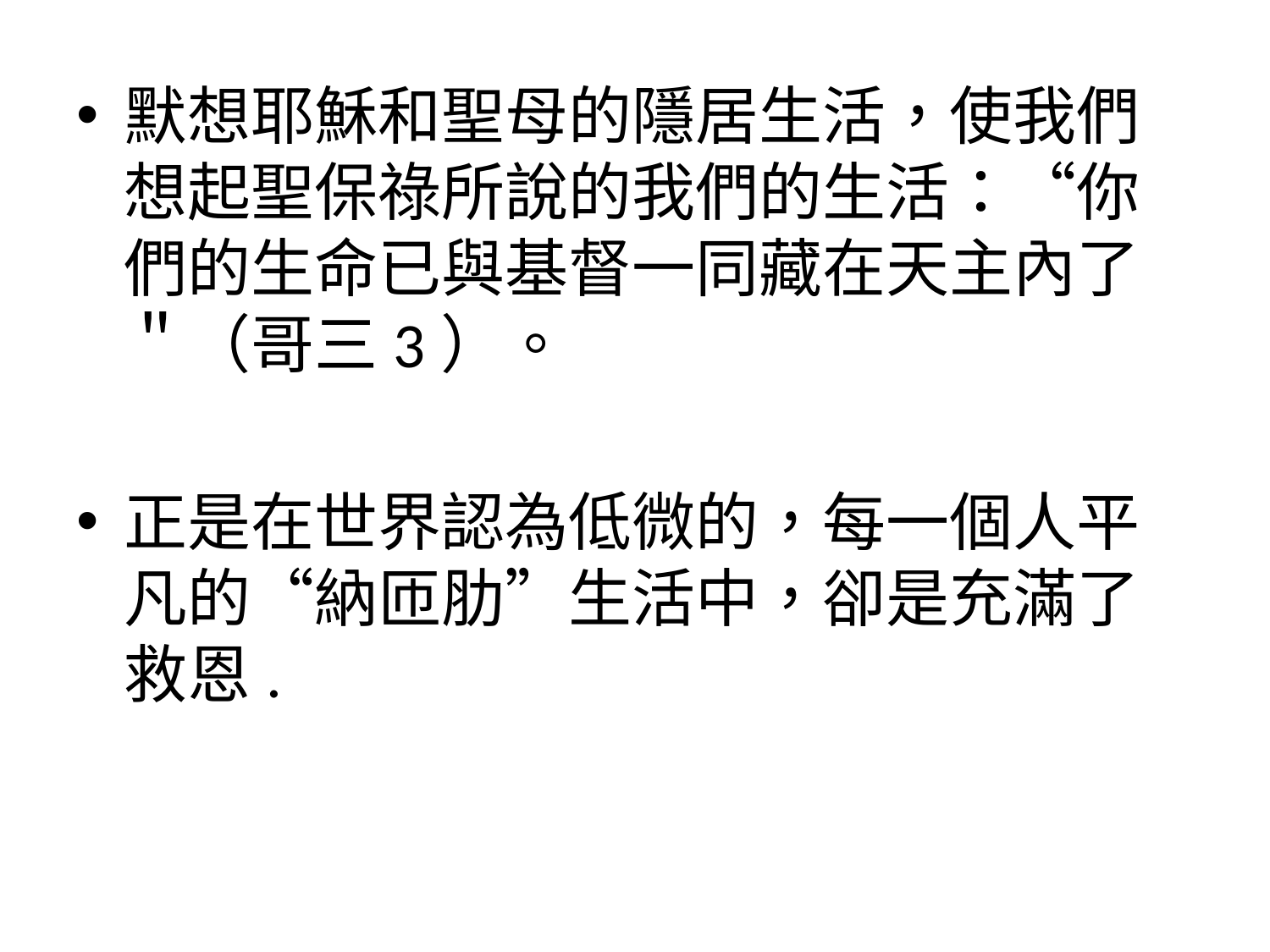

#
默想耶穌和聖母的隱居生活，使我們想起聖保祿所說的我們的生活：“你們的生命已與基督一同藏在天主內了＂（哥三3）。

正是在世界認為低微的，每一個人平凡的“納匝肋”生活中，卻是充滿了救恩.